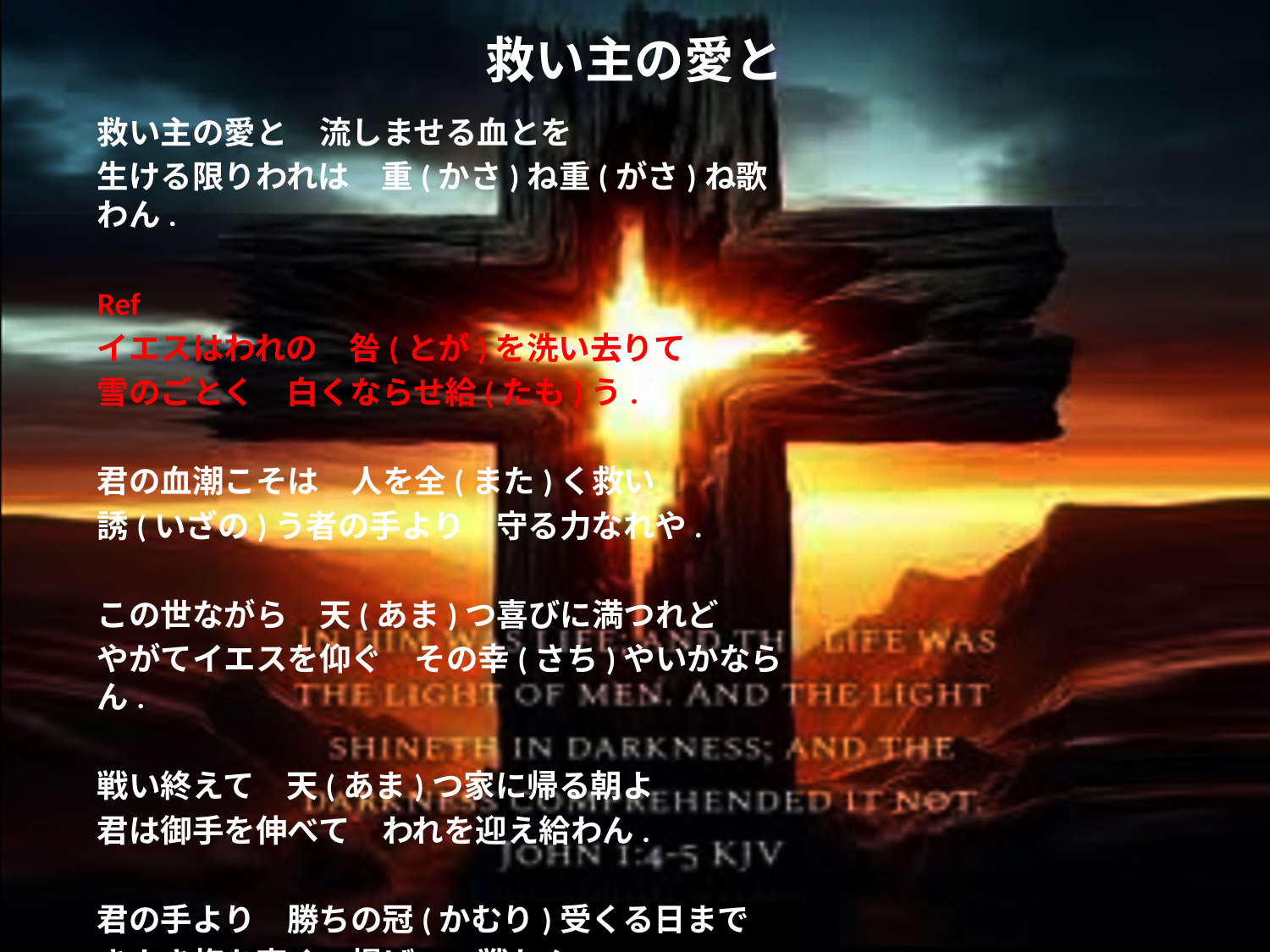

# 救い主の愛と
救い主の愛と　流しませる血とを
生ける限りわれは　重(かさ)ね重(がさ)ね歌わん.

Ref
イエスはわれの　咎(とが)を洗い去りて
雪のごとく　白くならせ給(たも)う.

君の血潮こそは　人を全(また)く救い
誘(いざの)う者の手より　守る力なれや.

この世ながら　天(あま)つ喜びに満つれど
やがてイエスを仰ぐ　その幸(さち)やいかならん.

戦い終えて　天(あま)つ家に帰る朝よ
君は御手を伸べて　われを迎え給わん.

君の手より　勝ちの冠(かむり)受くる日まで
きよき旗を高く　掲げつつ戦わん.